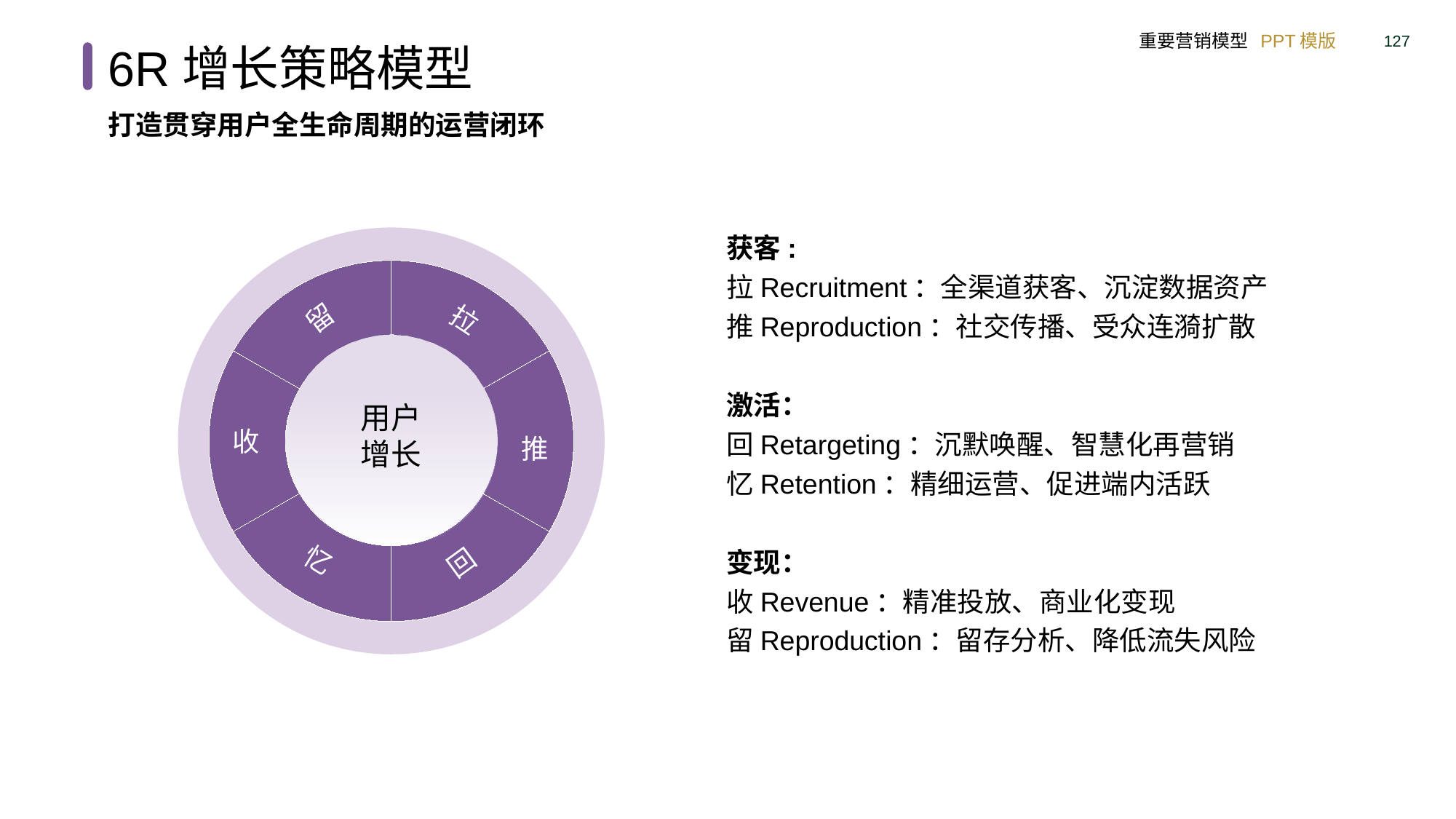

6R增长策略模型
打造贯穿用户全生命周期的运营闭环
获客:
拉Recruitment：全渠道获客、沉淀数据资产
推Reproduction：社交传播、受众连漪扩散

激活：
回Retargeting：沉默唤醒、智慧化再营销
忆Retention：精细运营、促进端内活跃

变现：
收Revenue：精准投放、商业化变现
留Reproduction：留存分析、降低流失风险

留
拉

用户
增长
收
推

回
忆